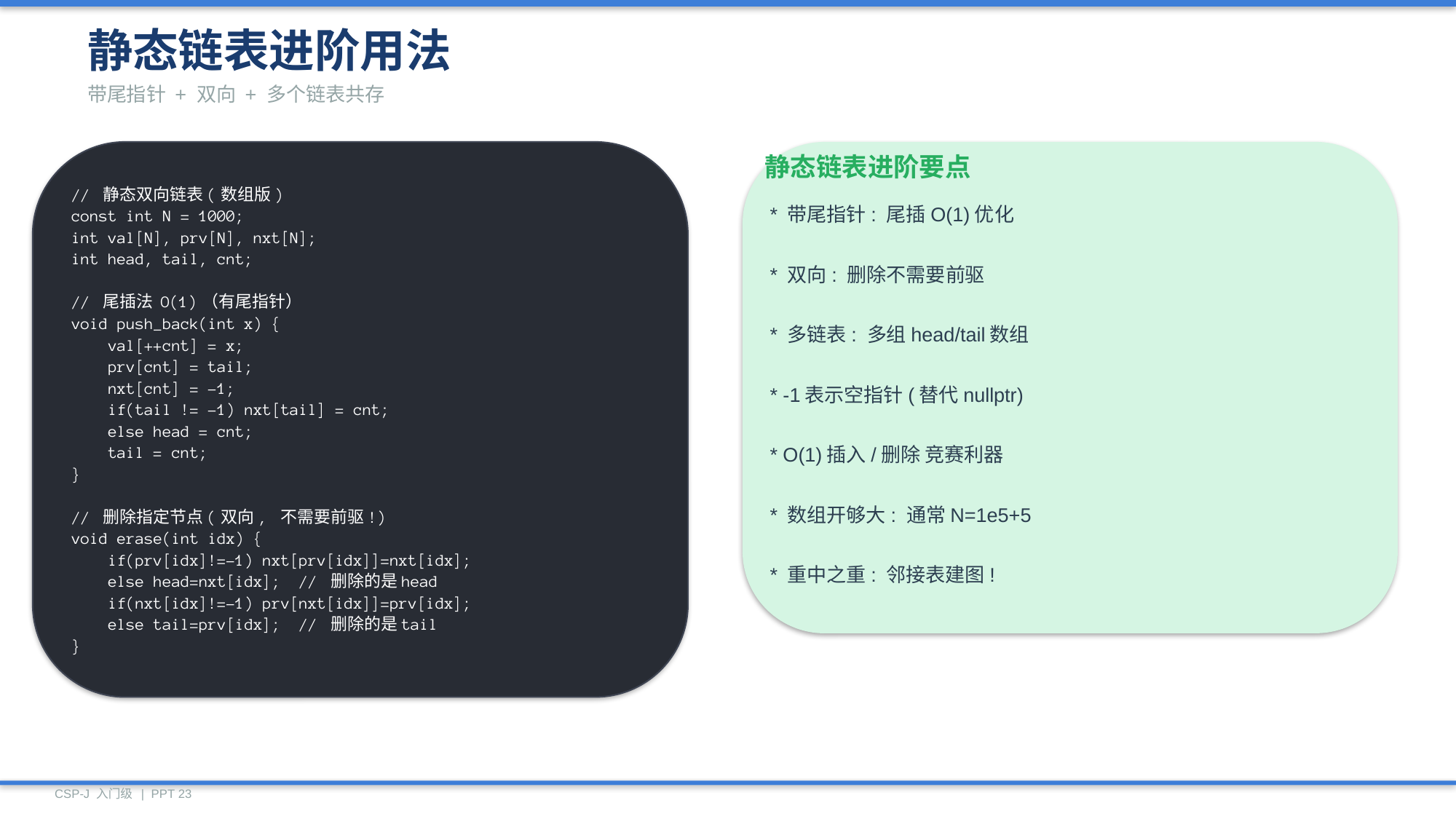

静态链表进阶用法
带尾指针 + 双向 + 多个链表共存
// 静态双向链表(数组版)
const int N = 1000;
int val[N], prv[N], nxt[N];
int head, tail, cnt;

// 尾插法 O(1)（有尾指针）
void push_back(int x) {
    val[++cnt] = x;
    prv[cnt] = tail;
    nxt[cnt] = -1;
    if(tail != -1) nxt[tail] = cnt;
    else head = cnt;
    tail = cnt;
}

// 删除指定节点(双向, 不需要前驱!)
void erase(int idx) {
    if(prv[idx]!=-1) nxt[prv[idx]]=nxt[idx];
    else head=nxt[idx];  // 删除的是head
    if(nxt[idx]!=-1) prv[nxt[idx]]=prv[idx];
    else tail=prv[idx];  // 删除的是tail
}

静态链表进阶要点
* 带尾指针: 尾插O(1)优化
* 双向: 删除不需要前驱
* 多链表: 多组head/tail数组
* -1表示空指针(替代nullptr)
* O(1)插入/删除 竞赛利器
* 数组开够大: 通常N=1e5+5
* 重中之重: 邻接表建图!

CSP-J 入门级  |  PPT 23